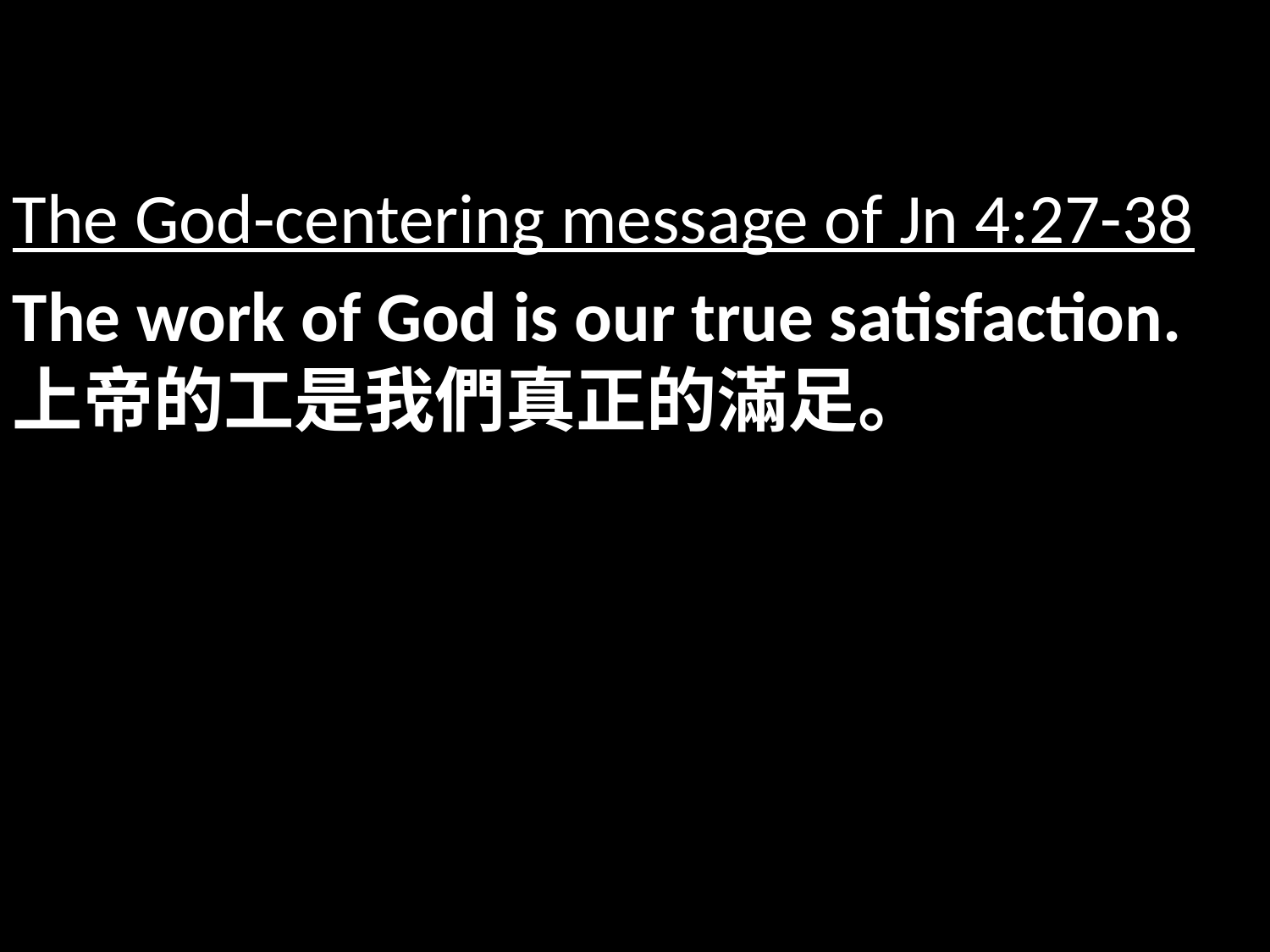

The God-centering message of Jn 4:27-38
The work of God is our true satisfaction.
上帝的工是我們真正的滿足。